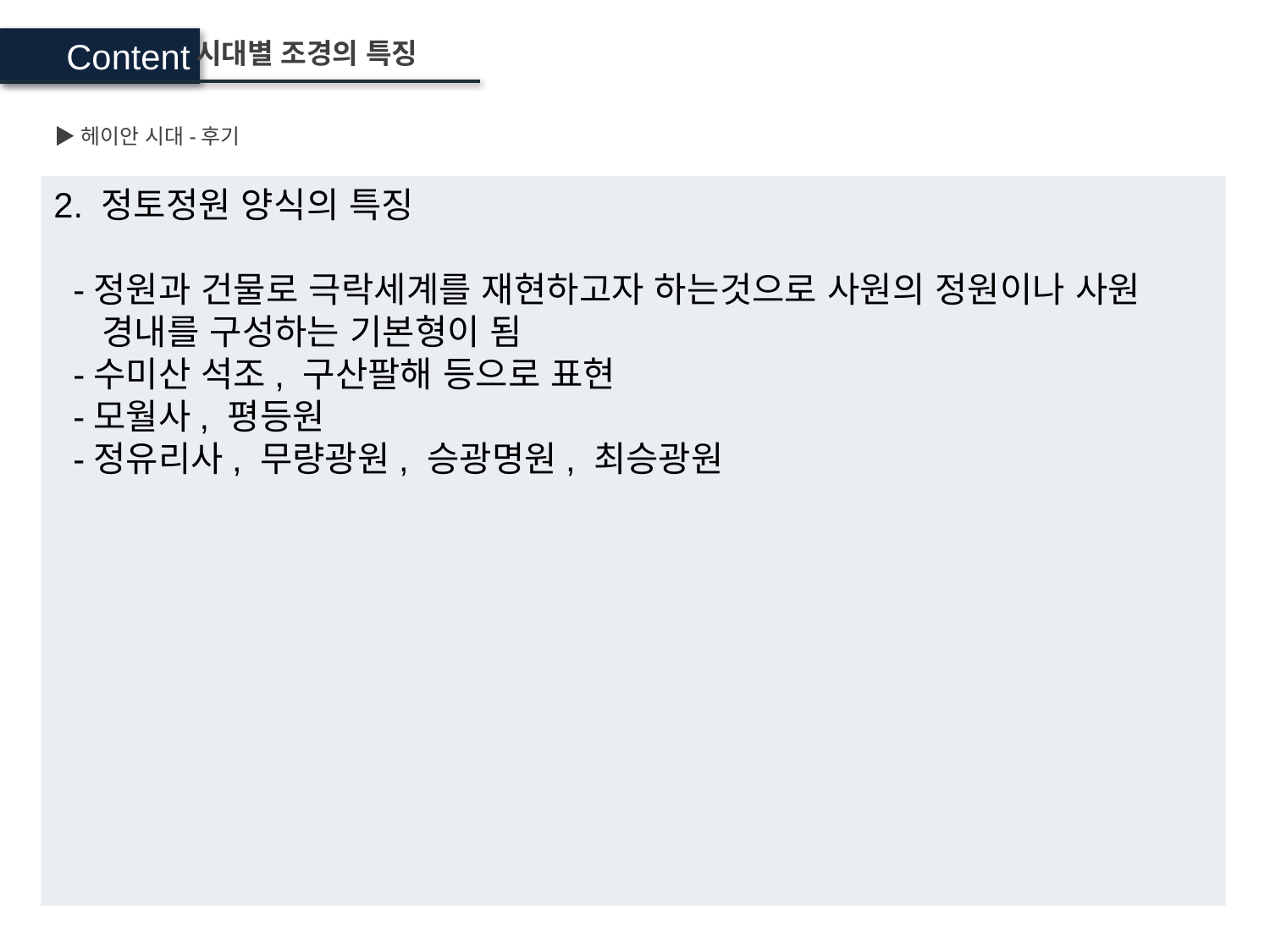

Content
시대별 조경의 특징
▶헤이안 시대-후기
2. 정토정원 양식의 특징

  -정원과 건물로 극락세계를 재현하고자 하는것으로 사원의 정원이나 사원
    경내를 구성하는 기본형이 됨
  -수미산 석조, 구산팔해 등으로 표현
  -모월사, 평등원
  -정유리사, 무량광원, 승광명원, 최승광원